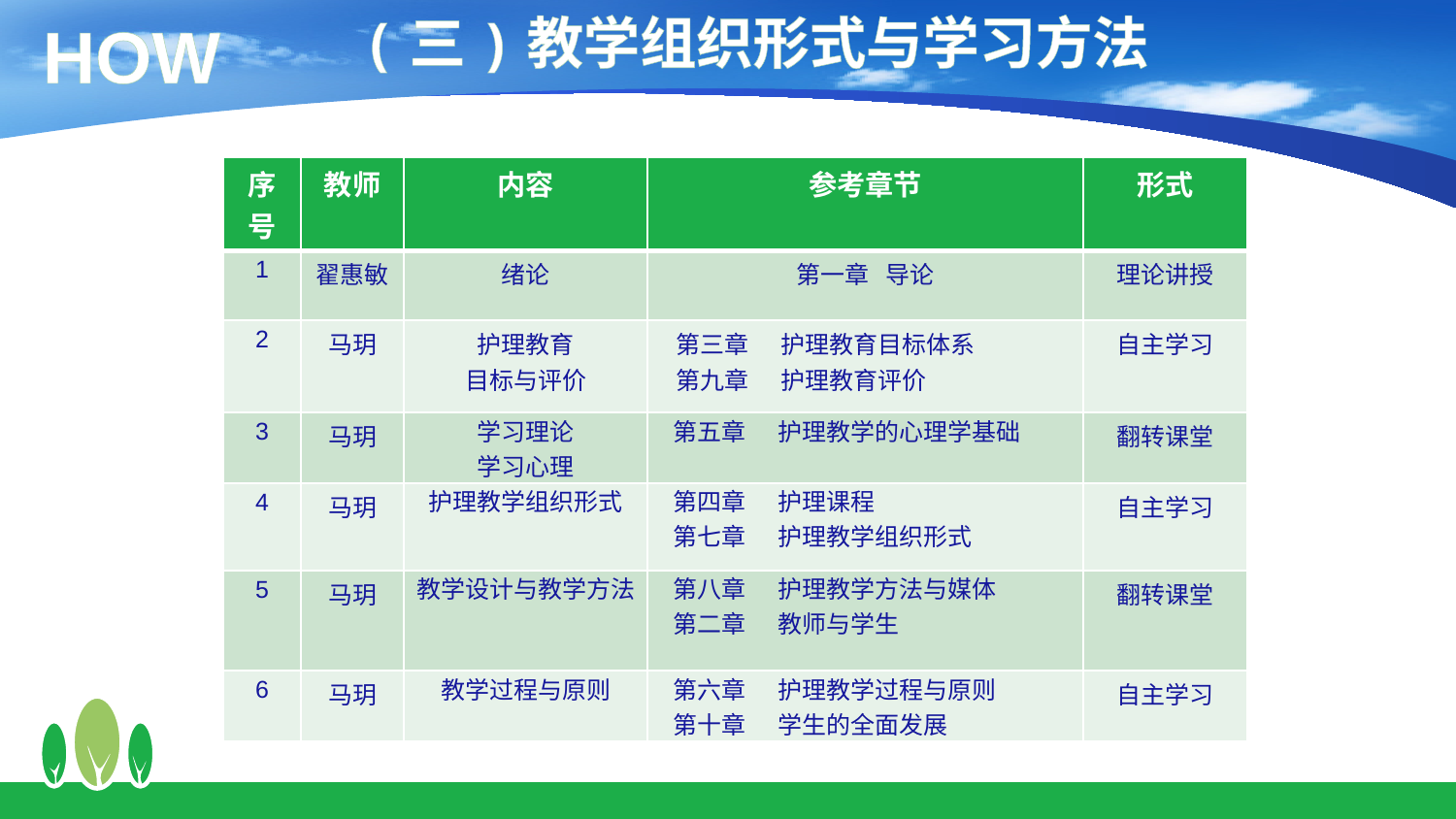

(三)教学组织形式与学习方法
HOW
| 序号 | 教师 | 内容 | 参考章节 | 形式 |
| --- | --- | --- | --- | --- |
| 1 | 翟惠敏 | 绪论 | 第一章 导论 | 理论讲授 |
| 2 | 马玥 | 护理教育 目标与评价 | 第三章 护理教育目标体系 第九章 护理教育评价 | 自主学习 |
| 3 | 马玥 | 学习理论 学习心理 | 第五章 护理教学的心理学基础 | 翻转课堂 |
| 4 | 马玥 | 护理教学组织形式 | 第四章 护理课程 第七章 护理教学组织形式 | 自主学习 |
| 5 | 马玥 | 教学设计与教学方法 | 第八章 护理教学方法与媒体 第二章 教师与学生 | 翻转课堂 |
| 6 | 马玥 | 教学过程与原则 | 第六章 护理教学过程与原则 第十章 学生的全面发展 | 自主学习 |